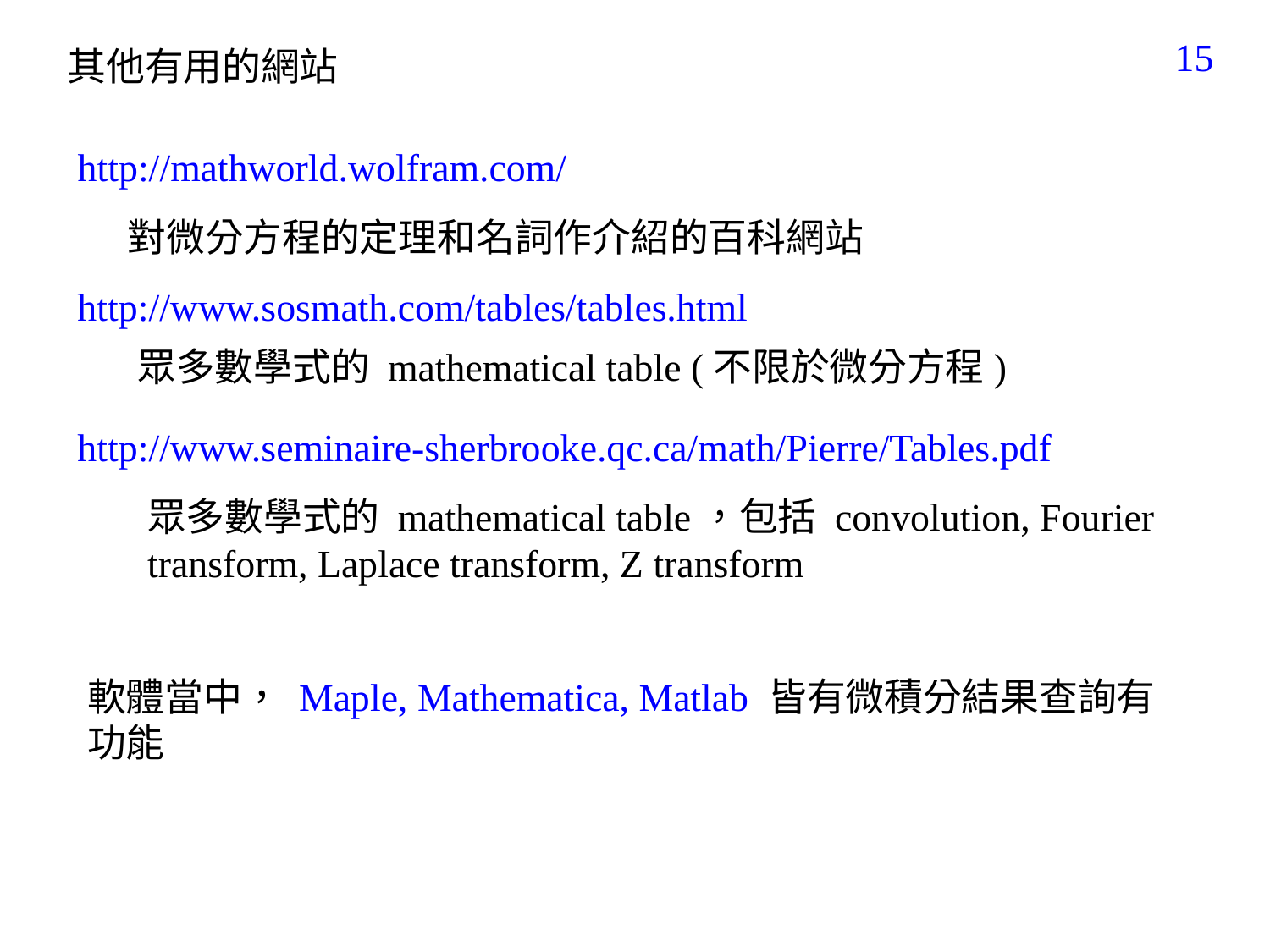

15
其他有用的網站
http://mathworld.wolfram.com/
對微分方程的定理和名詞作介紹的百科網站
http://www.sosmath.com/tables/tables.html
眾多數學式的 mathematical table (不限於微分方程)
http://www.seminaire-sherbrooke.qc.ca/math/Pierre/Tables.pdf
眾多數學式的 mathematical table，包括 convolution, Fourier transform, Laplace transform, Z transform
軟體當中， Maple, Mathematica, Matlab 皆有微積分結果查詢有功能